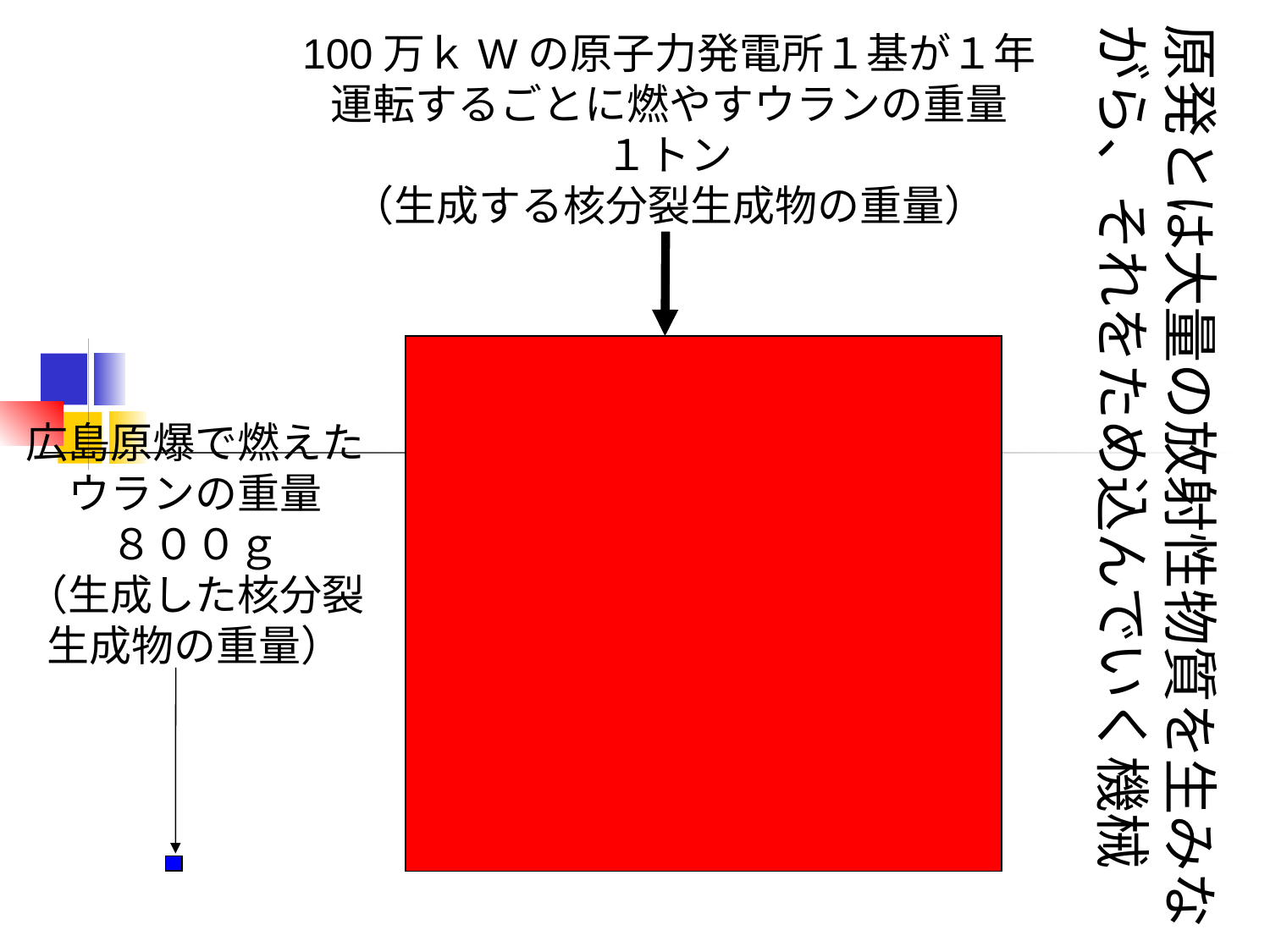

原発とは大量の放射性物質を生みながら、それをため込んでいく機械
100万ｋWの原子力発電所１基が１年運転するごとに燃やすウランの重量
１トン
（生成する核分裂生成物の重量）

広島原爆で燃えたウランの重量
８００ｇ
（生成した核分裂生成物の重量）